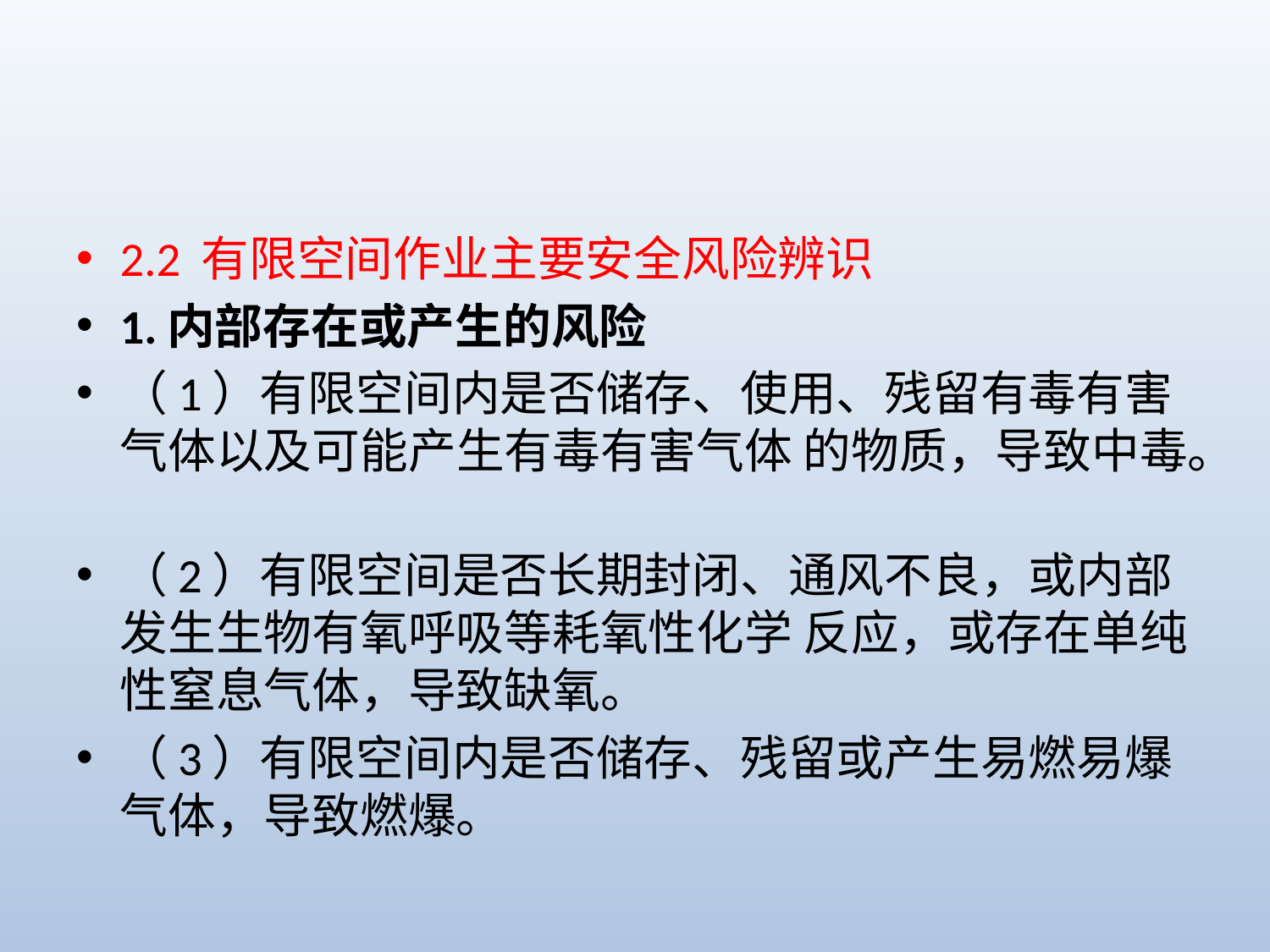

#
2.2 有限空间作业主要安全风险辨识
1.内部存在或产生的风险
（1）有限空间内是否储存、使用、残留有毒有害气体以及可能产生有毒有害气体 的物质，导致中毒。
（2）有限空间是否长期封闭、通风不良，或内部发生生物有氧呼吸等耗氧性化学 反应，或存在单纯性窒息气体，导致缺氧。
（3）有限空间内是否储存、残留或产生易燃易爆气体，导致燃爆。